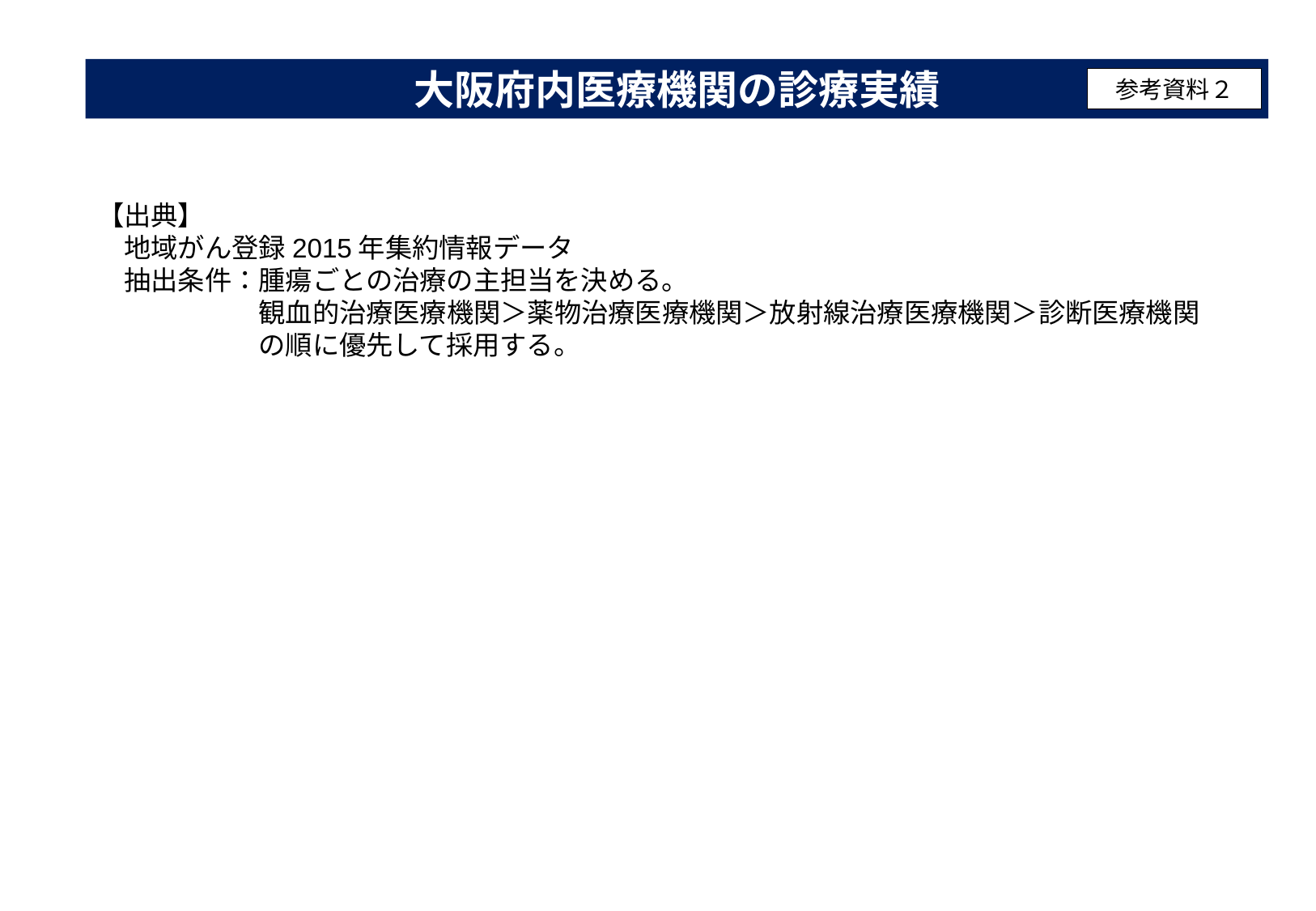

大阪府内医療機関の診療実績
参考資料２
【出典】
　地域がん登録2015年集約情報データ
　抽出条件：腫瘍ごとの治療の主担当を決める。
　　　　　　観血的治療医療機関＞薬物治療医療機関＞放射線治療医療機関＞診断医療機関
　　　　　　の順に優先して採用する。